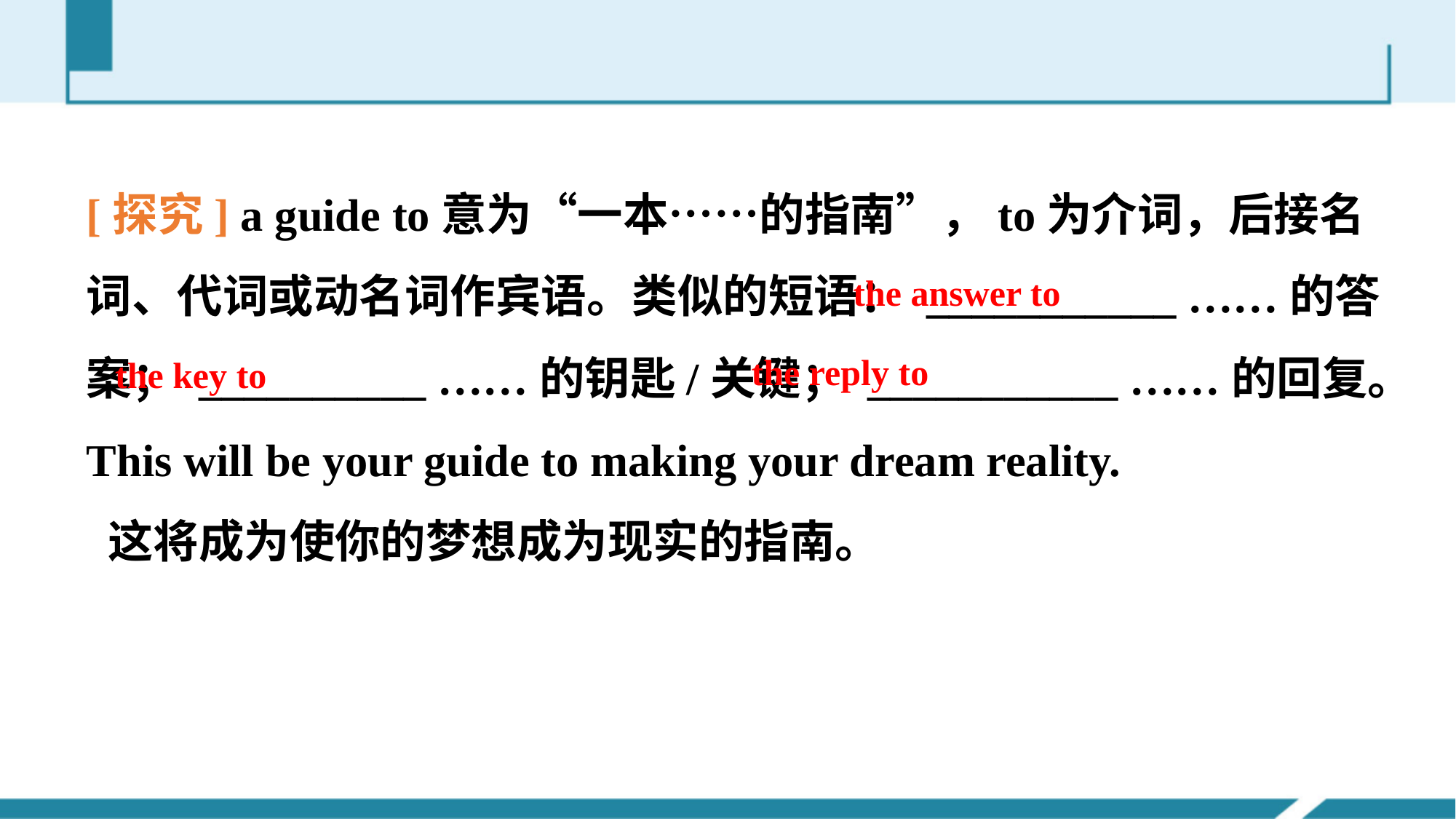

[探究] a guide to意为“一本……的指南”，to为介词，后接名词、代词或动名词作宾语。类似的短语： ___________ ……的答案； __________ ……的钥匙/关键； ___________ ……的回复。
This will be your guide to making your dream reality.
 这将成为使你的梦想成为现实的指南。
 the answer to
the reply to
the key to